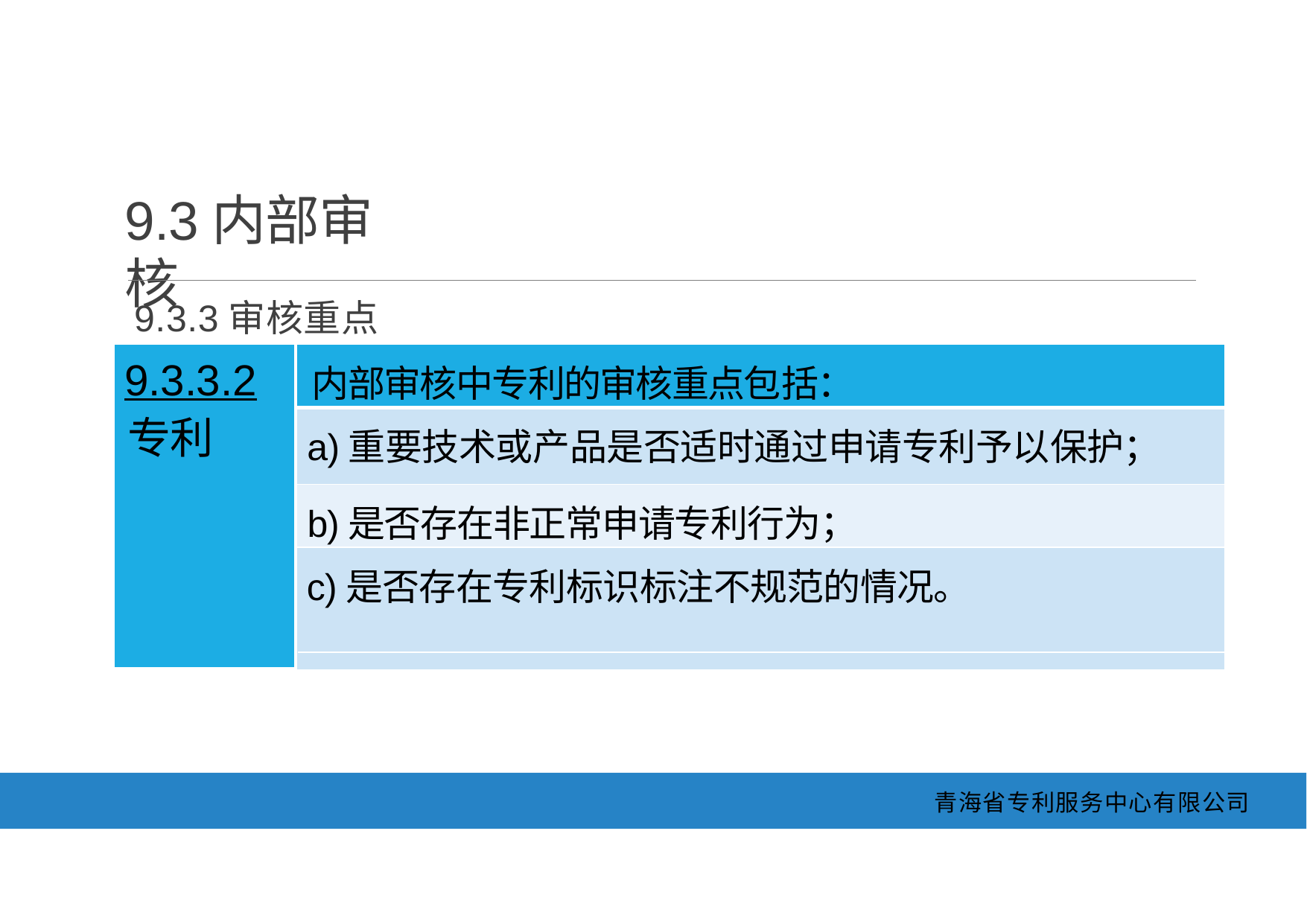

9.3内部审核

9.3.3审核重点
| 9.3.3.2 专利 | 内部审核中专利的审核重点包括： |
| --- | --- |
|  | a)重要技术或产品是否适时通过申请专利予以保护； |
|  | b)是否存在非正常申请专利行为； |
|  | c)是否存在专利标识标注不规范的情况。 |

青海省专利服务中心有限公司